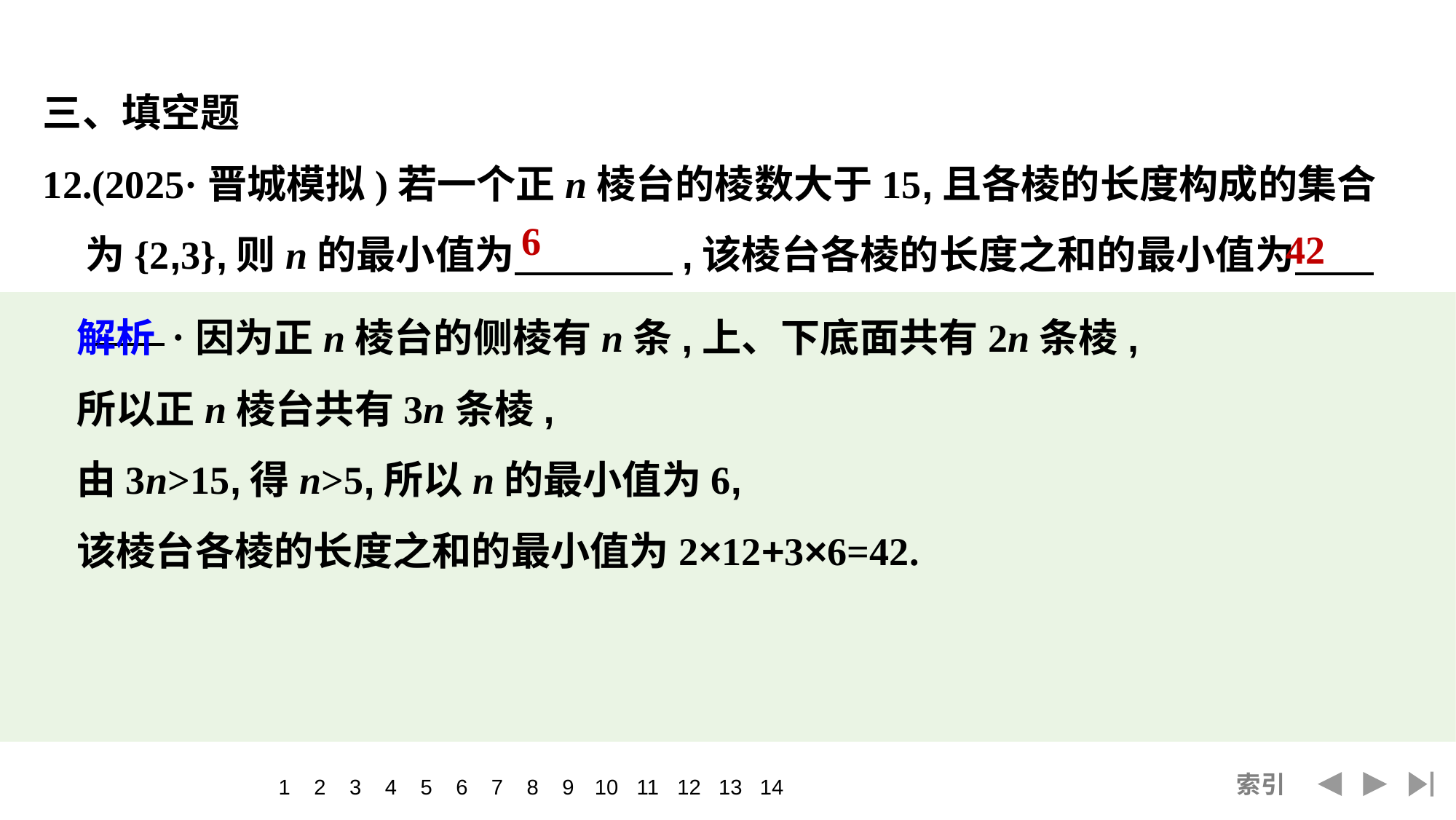

三、填空题
12.(2025·晋城模拟)若一个正n棱台的棱数大于15,且各棱的长度构成的集合为{2,3},则n的最小值为　　　　,该棱台各棱的长度之和的最小值为　　　　.
42
6
解析　因为正n棱台的侧棱有n条,上、下底面共有2n条棱,
所以正n棱台共有3n条棱,
由3n>15,得n>5,所以n的最小值为6,
该棱台各棱的长度之和的最小值为2×12+3×6=42.